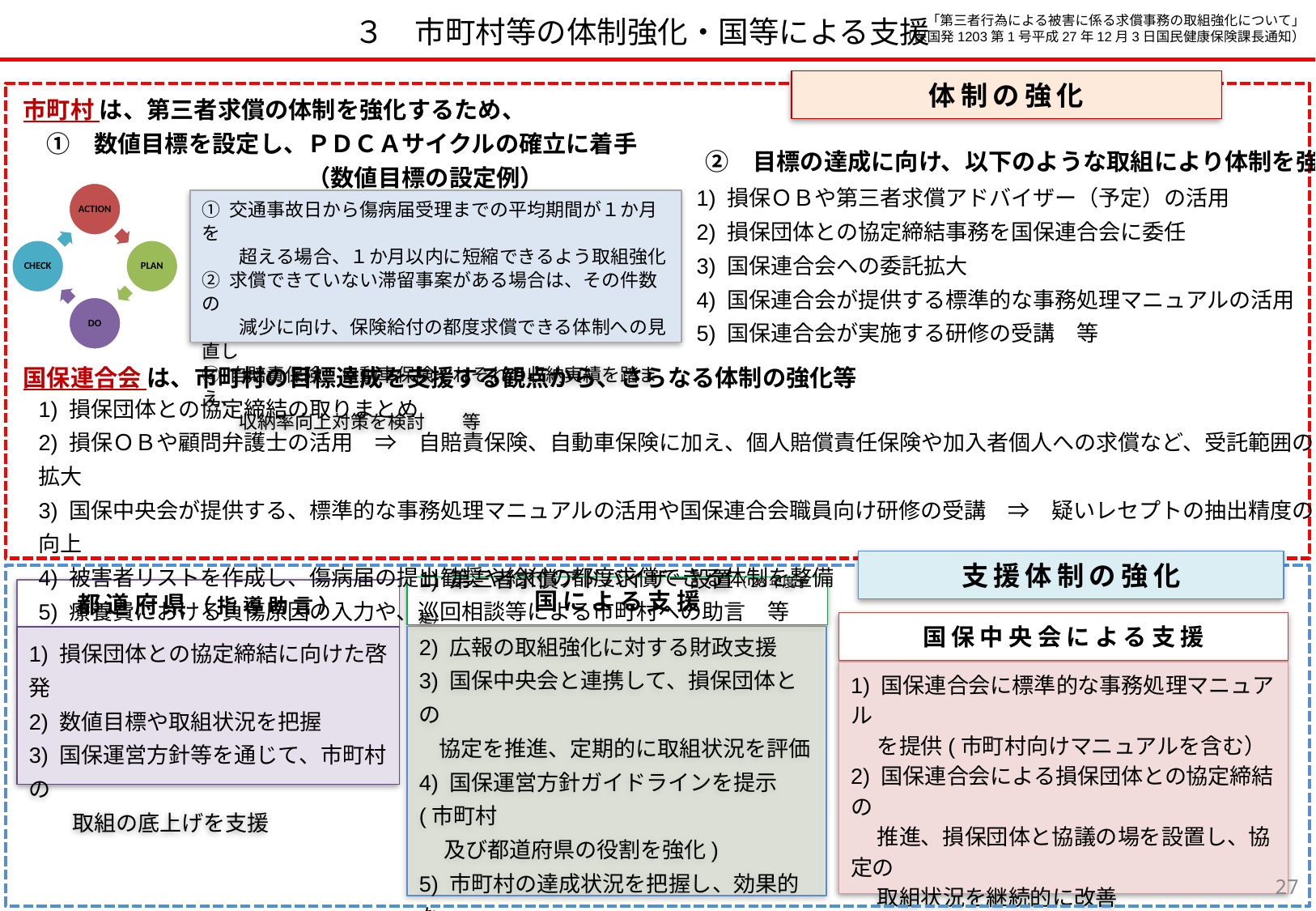

「第三者行為による被害に係る求償事務の取組強化について」
（保国発1203第1号平成27年12月3日国民健康保険課長通知）
３　市町村等の体制強化・国等による支援
体制の強化

1) 損保ＯＢや第三者求償アドバイザー（予定）の活用
2) 損保団体との協定締結事務を国保連合会に委任
3) 国保連合会への委託拡大
4) 国保連合会が提供する標準的な事務処理マニュアルの活用
5) 国保連合会が実施する研修の受講　等
ACTION

PLAN

DO

CHECK

① 交通事故日から傷病届受理までの平均期間が１か月を
　　超える場合、１か月以内に短縮できるよう取組強化
② 求償できていない滞留事案がある場合は、その件数の
　　減少に向け、保険給付の都度求償できる体制への見直し
③ 自賠責保険、自動車保険それぞれの収納実績を踏まえ、
　　収納率向上対策を検討　　等
　②　目標の達成に向け、以下のような取組により体制を強化

市町村 は、第三者求償の体制を強化するため、
　①　数値目標を設定し、ＰＤＣＡサイクルの確立に着手
　　　　　　　　　　　　（数値目標の設定例）

1) 損保団体との協定締結の取りまとめ
2) 損保ＯＢや顧問弁護士の活用　⇒　自賠責保険、自動車保険に加え、個人賠償責任保険や加入者個人への求償など、受託範囲の拡大
3) 国保中央会が提供する、標準的な事務処理マニュアルの活用や国保連合会職員向け研修の受講　⇒　疑いレセプトの抽出精度の向上
4) 被害者リストを作成し、傷病届の提出勧奨や給付の都度求償できる体制を整備
5) 療養費における負傷原因の入力や、巡回相談等による市町村への助言　等

国保連合会 は、市町村の目標達成を支援する観点から、さらなる体制の強化等

支援体制の強化

国による支援
都道府県（指導助言）
1) 第三者求償アドバイザー設置（28年度予定）
2) 広報の取組強化に対する財政支援
3) 国保中央会と連携して、損保団体との
   協定を推進、定期的に取組状況を評価
4) 国保運営方針ガイドラインを提示(市町村
    及び都道府県の役割を強化)
5) 市町村の達成状況を把握し、効果的な
   取組の実施を支援
1) 損保団体との協定締結に向けた啓発
2) 数値目標や取組状況を把握
3) 国保運営方針等を通じて、市町村の
　　取組の底上げを支援
国保中央会による支援
1) 国保連合会に標準的な事務処理マニュアル
　 を提供(市町村向けマニュアルを含む）
2) 国保連合会による損保団体との協定締結の
　 推進、損保団体と協議の場を設置し、協定の
　 取組状況を継続的に改善
3) 国保保険者標準システムや、国保総合シス
　  テムの開発による事務処理を支援
27